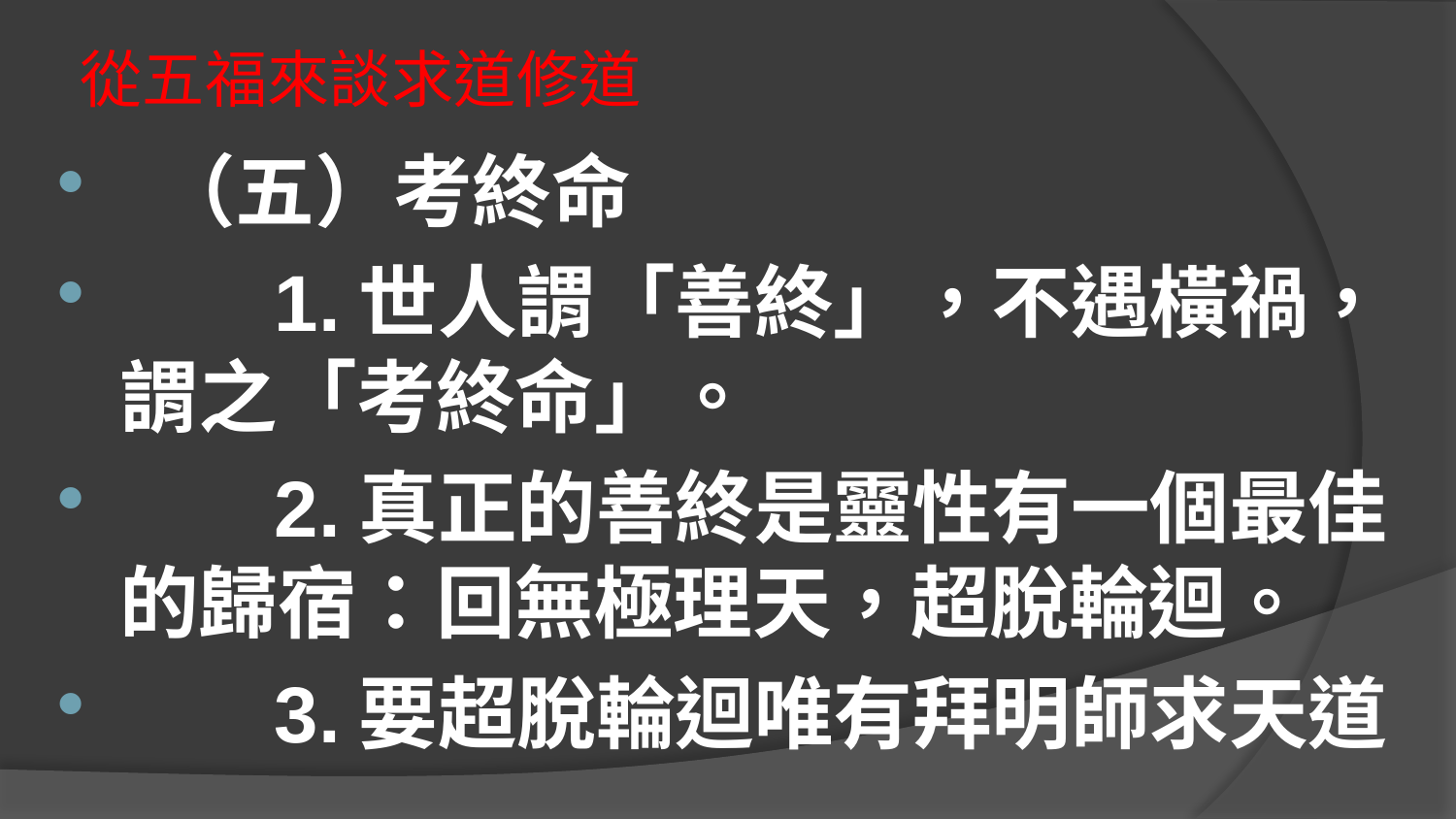

# 從五福來談求道修道
 （五）考終命
       1.世人謂「善終」，不遇橫禍，謂之「考終命」。
       2.真正的善終是靈性有一個最佳的歸宿：回無極理天，超脫輪迴。
       3.要超脫輪迴唯有拜明師求天道